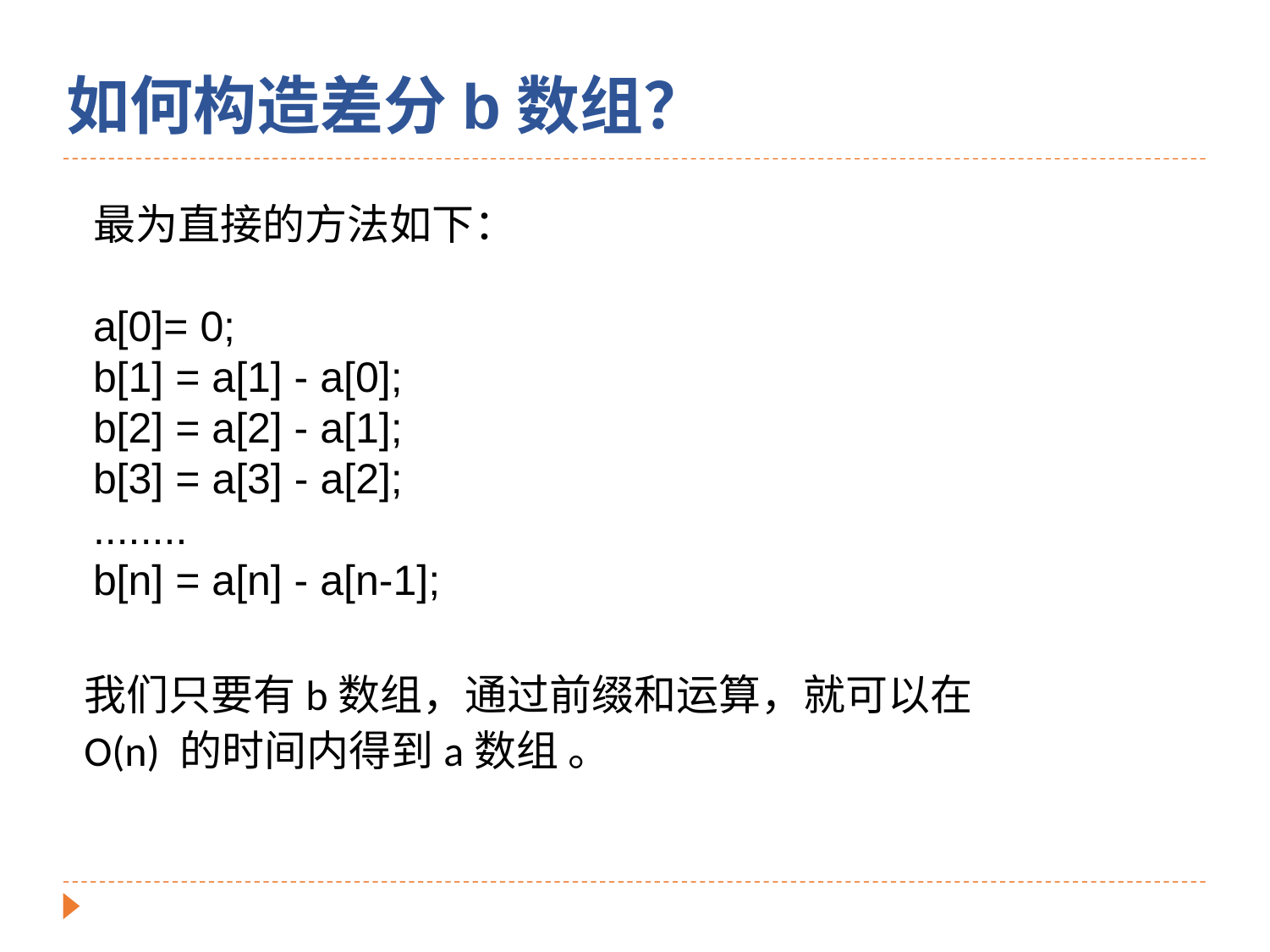

如何构造差分b数组？
最为直接的方法如下：

a[0]= 0;
b[1] = a[1] - a[0];
b[2] = a[2] - a[1];
b[3] = a[3] - a[2];
........
b[n] = a[n] - a[n-1];
我们只要有b数组，通过前缀和运算，就可以在O(n) 的时间内得到a数组 。